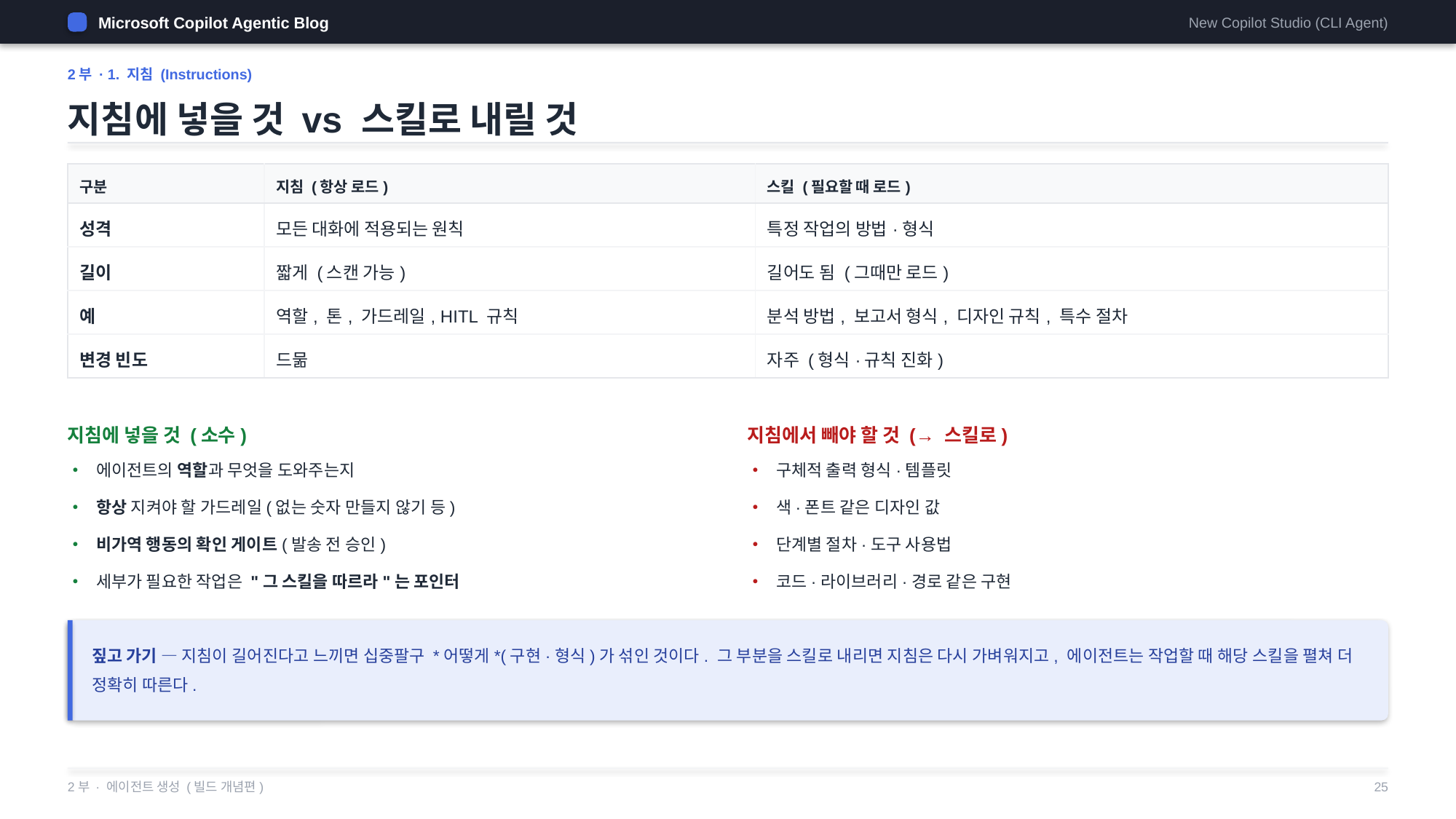

Microsoft Copilot Agentic Blog
New Copilot Studio (CLI Agent)

2부 · 1. 지침 (Instructions)
지침에 넣을 것 vs 스킬로 내릴 것

| 구분 | 지침 (항상 로드) | 스킬 (필요할 때 로드) |
| --- | --- | --- |
| 성격 | 모든 대화에 적용되는 원칙 | 특정 작업의 방법·형식 |
| 길이 | 짧게 (스캔 가능) | 길어도 됨 (그때만 로드) |
| 예 | 역할, 톤, 가드레일, HITL 규칙 | 분석 방법, 보고서 형식, 디자인 규칙, 특수 절차 |
| 변경 빈도 | 드묾 | 자주 (형식·규칙 진화) |
지침에 넣을 것 (소수)
지침에서 빼야 할 것 (→ 스킬로)
•  에이전트의 역할과 무엇을 도와주는지
•  항상 지켜야 할 가드레일(없는 숫자 만들지 않기 등)
•  비가역 행동의 확인 게이트(발송 전 승인)
•  세부가 필요한 작업은 "그 스킬을 따르라"는 포인터
•  구체적 출력 형식·템플릿
•  색·폰트 같은 디자인 값
•  단계별 절차·도구 사용법
•  코드·라이브러리·경로 같은 구현

짚고 가기 — 지침이 길어진다고 느끼면 십중팔구 *어떻게*(구현·형식)가 섞인 것이다. 그 부분을 스킬로 내리면 지침은 다시 가벼워지고, 에이전트는 작업할 때 해당 스킬을 펼쳐 더 정확히 따른다.

2부 · 에이전트 생성 (빌드 개념편)
25